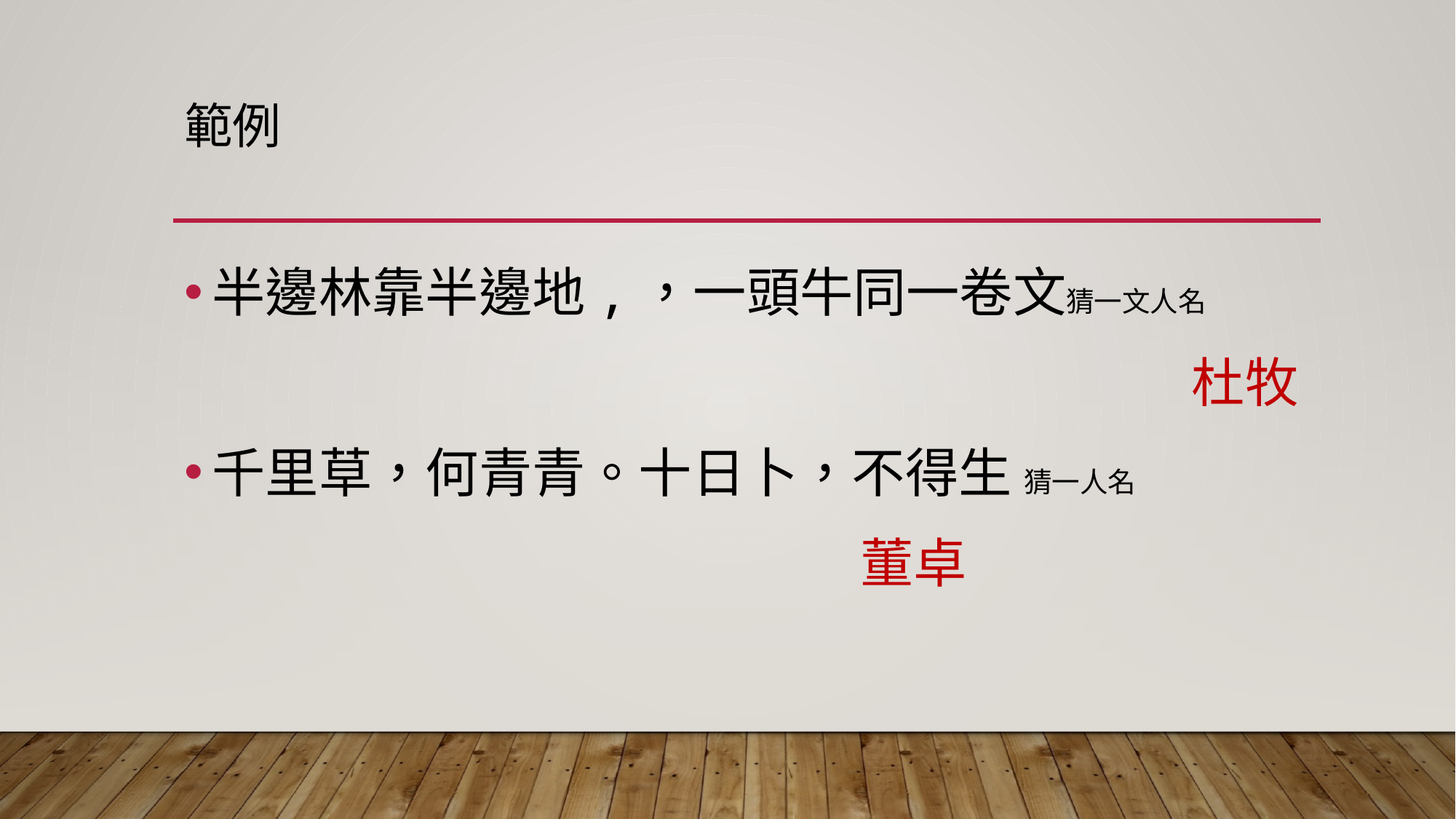

# 範例
半邊林靠半邊地,，一頭牛同一卷文猜一文人名
                                                                                   杜牧
千里草，何青青。十日卜，不得生 猜一人名
                                                                                                                       董卓